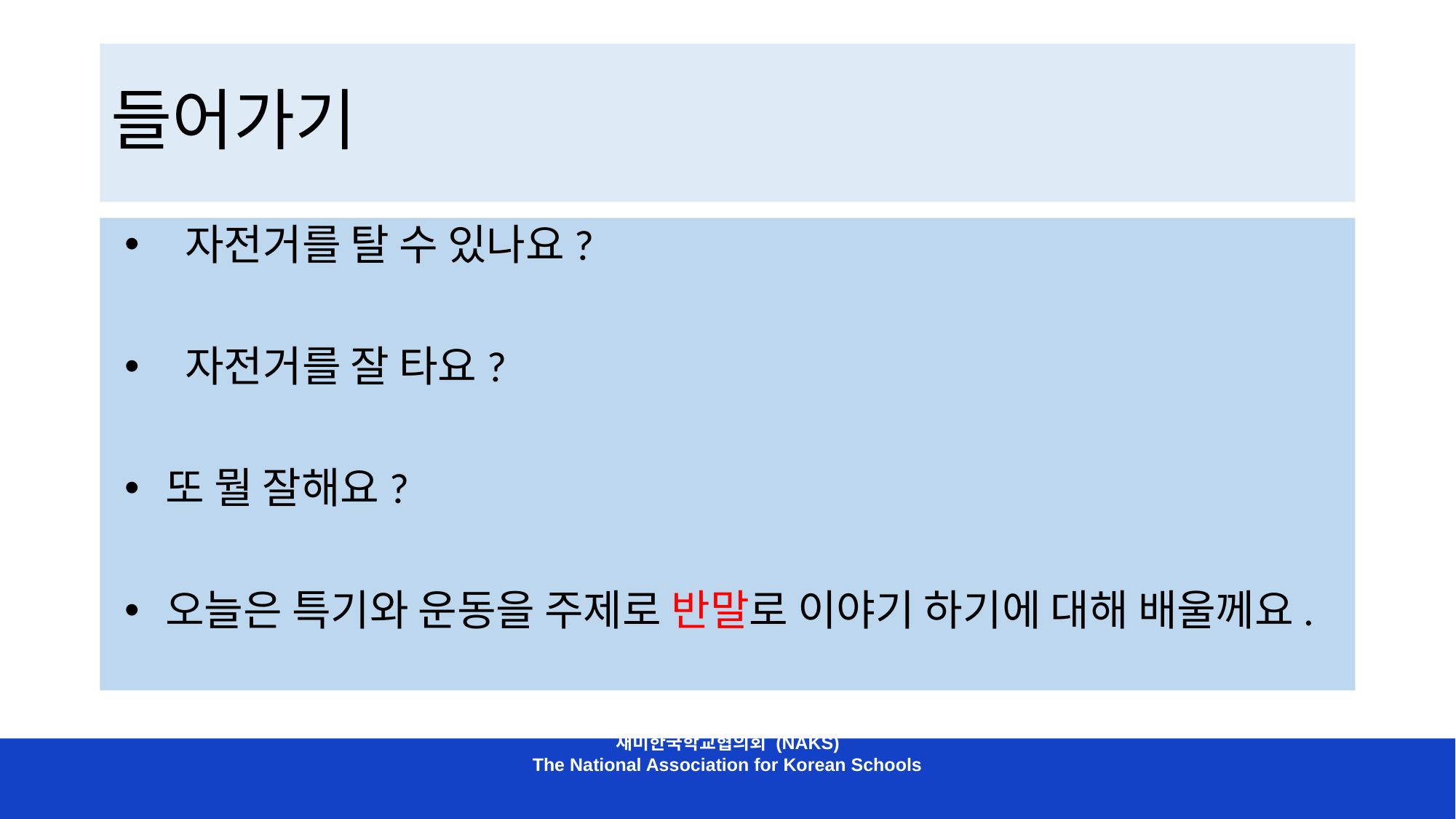

# 들어가기
 자전거를 탈 수 있나요?

 자전거를 잘 타요?

또 뭘 잘해요?

오늘은 특기와 운동을 주제로 반말로 이야기 하기에 대해 배울께요.

재미한국학교협의회 (NAKS)
The National Association for Korean Schools